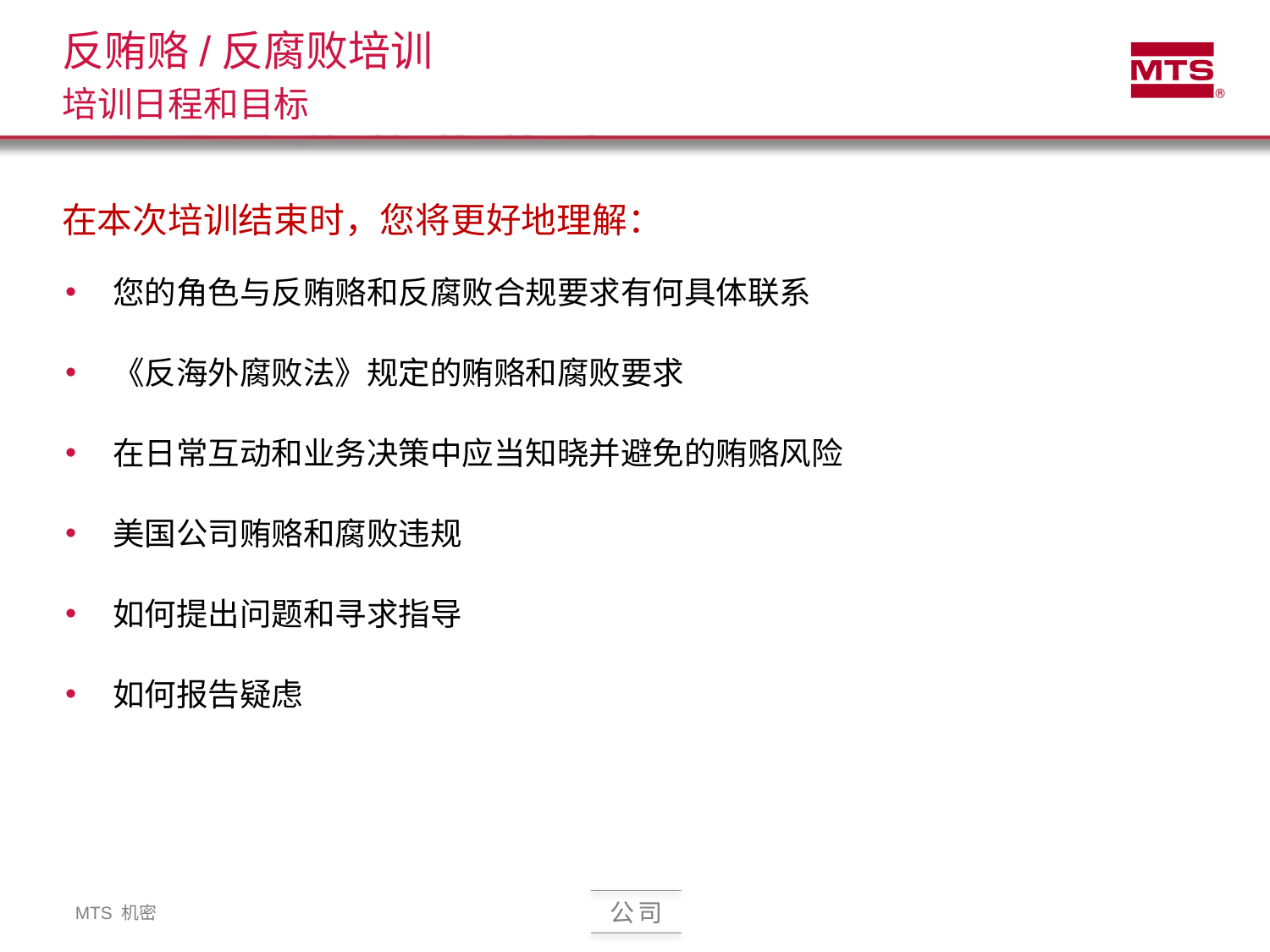

反贿赂/反腐败培训
培训日程和目标
在本次培训结束时，您将更好地理解：
您的角色与反贿赂和反腐败合规要求有何具体联系
《反海外腐败法》规定的贿赂和腐败要求
在日常互动和业务决策中应当知晓并避免的贿赂风险
美国公司贿赂和腐败违规
如何提出问题和寻求指导
如何报告疑虑